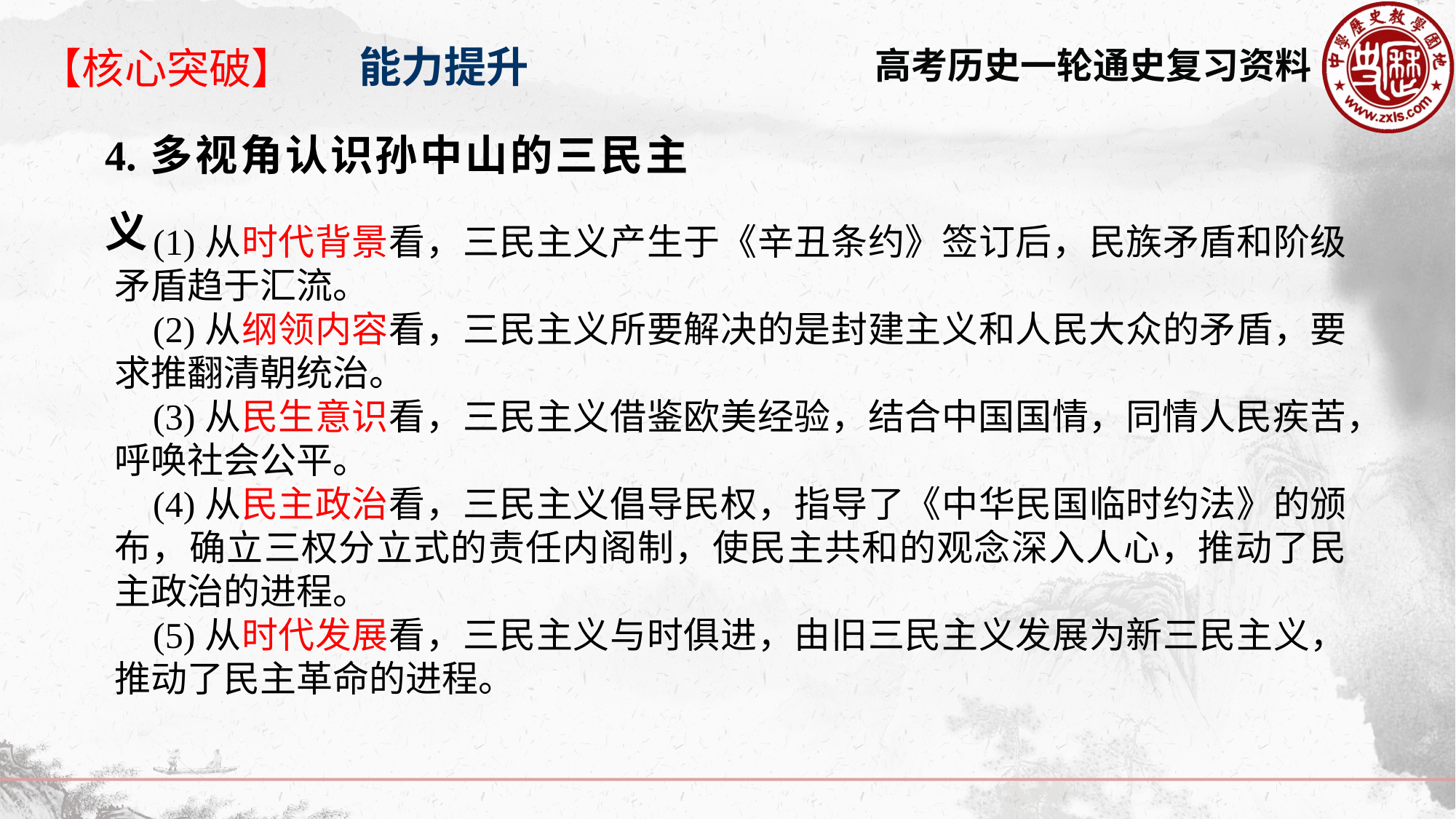

能力提升
【核心突破】
4.多视角认识孙中山的三民主义
    (1)从时代背景看，三民主义产生于《辛丑条约》签订后，民族矛盾和阶级矛盾趋于汇流。
    (2)从纲领内容看，三民主义所要解决的是封建主义和人民大众的矛盾，要求推翻清朝统治。
    (3)从民生意识看，三民主义借鉴欧美经验，结合中国国情，同情人民疾苦，呼唤社会公平。
    (4)从民主政治看，三民主义倡导民权，指导了《中华民国临时约法》的颁布，确立三权分立式的责任内阁制，使民主共和的观念深入人心，推动了民主政治的进程。
    (5)从时代发展看，三民主义与时俱进，由旧三民主义发展为新三民主义，推动了民主革命的进程。